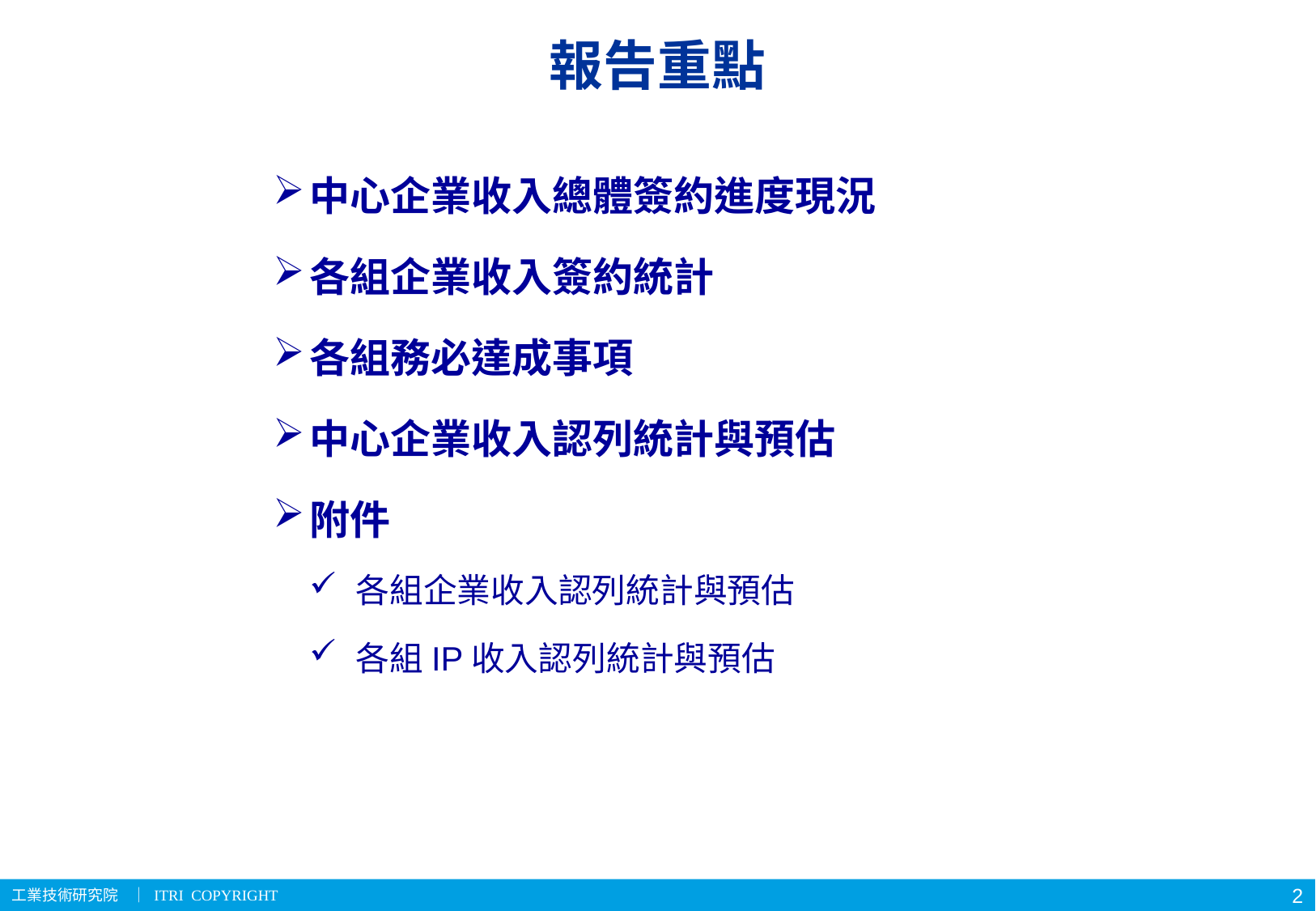

報告重點
中心企業收入總體簽約進度現況
各組企業收入簽約統計
各組務必達成事項
中心企業收入認列統計與預估
附件
各組企業收入認列統計與預估
各組IP收入認列統計與預估